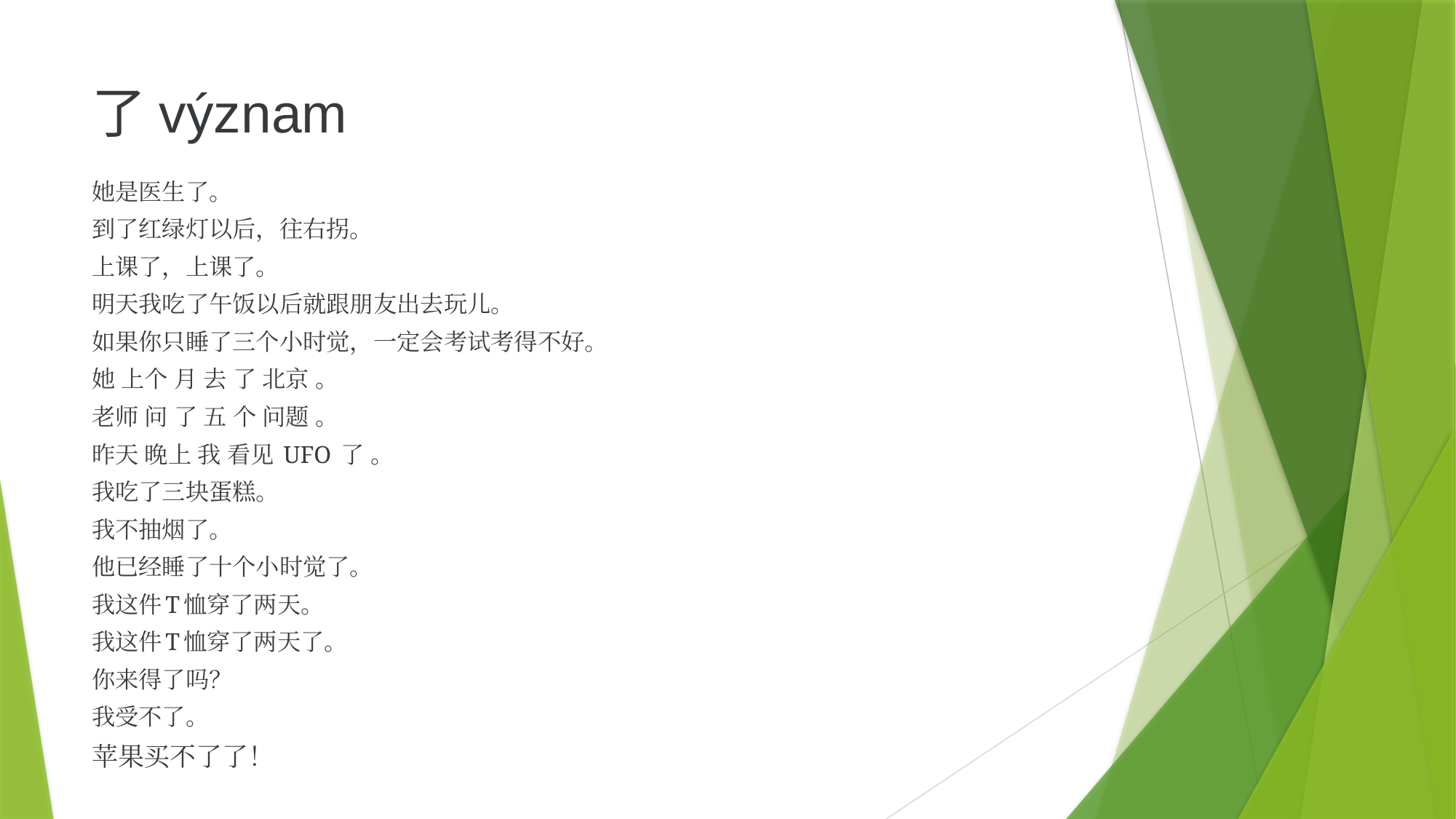

# 了význam
她是医生了。
到了红绿灯以后，往右拐。
上课了，上课了。
明天我吃了午饭以后就跟朋友出去玩儿。
如果你只睡了三个小时觉，一定会考试考得不好。
她 上个 月 去 了 北京 。
老师 问 了 五 个 问题 。
昨天 晚上 我 看见 UFO 了 。
我吃了三块蛋糕。
我不抽烟了。
他已经睡了十个小时觉了。
我这件T恤穿了两天。
我这件T恤穿了两天了。
你来得了吗？
我受不了。
苹果买不了了！